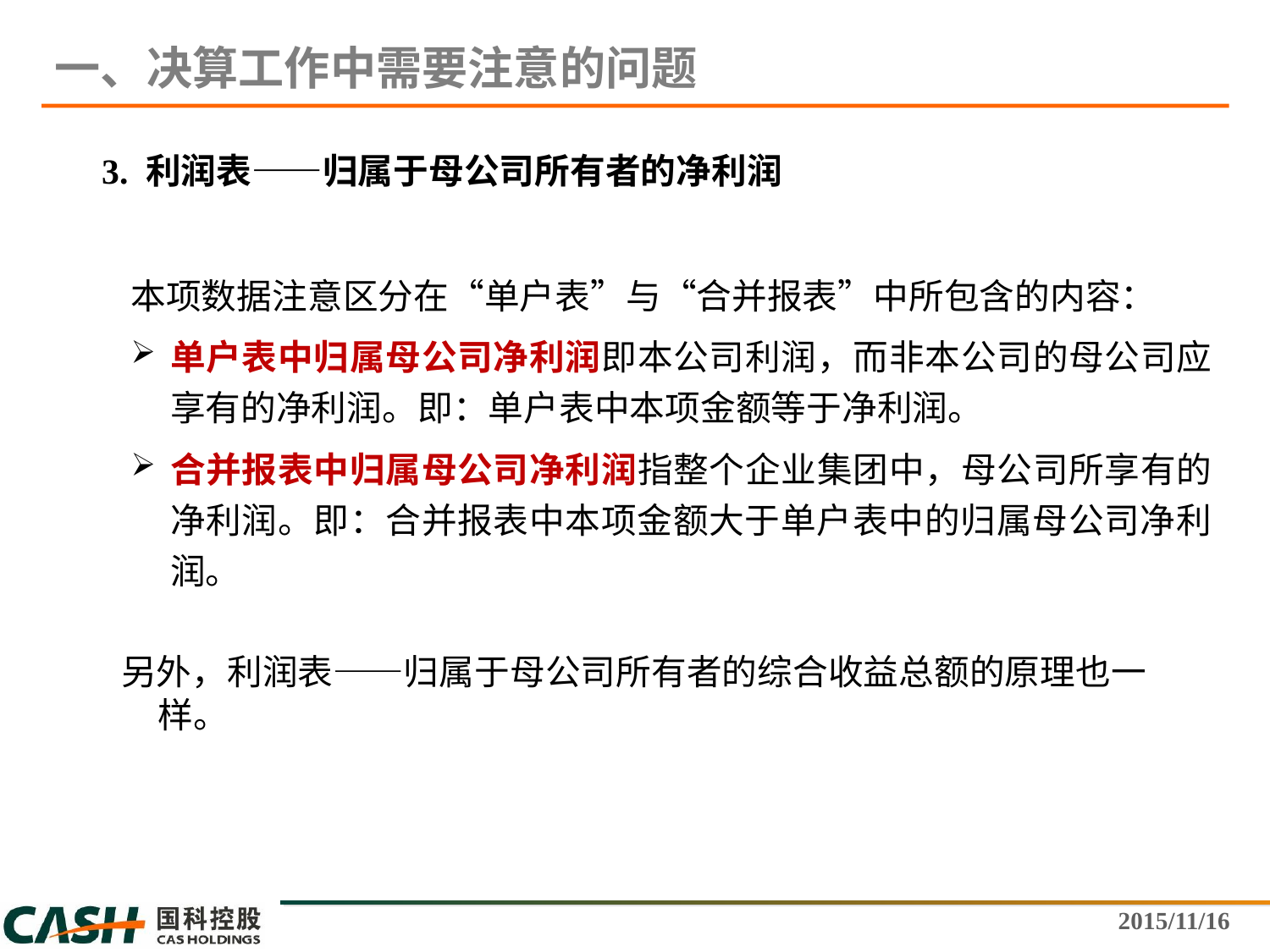

一、决算工作中需要注意的问题
3. 利润表——归属于母公司所有者的净利润
本项数据注意区分在“单户表”与“合并报表”中所包含的内容：
单户表中归属母公司净利润即本公司利润，而非本公司的母公司应享有的净利润。即：单户表中本项金额等于净利润。
合并报表中归属母公司净利润指整个企业集团中，母公司所享有的净利润。即：合并报表中本项金额大于单户表中的归属母公司净利润。
另外，利润表——归属于母公司所有者的综合收益总额的原理也一样。